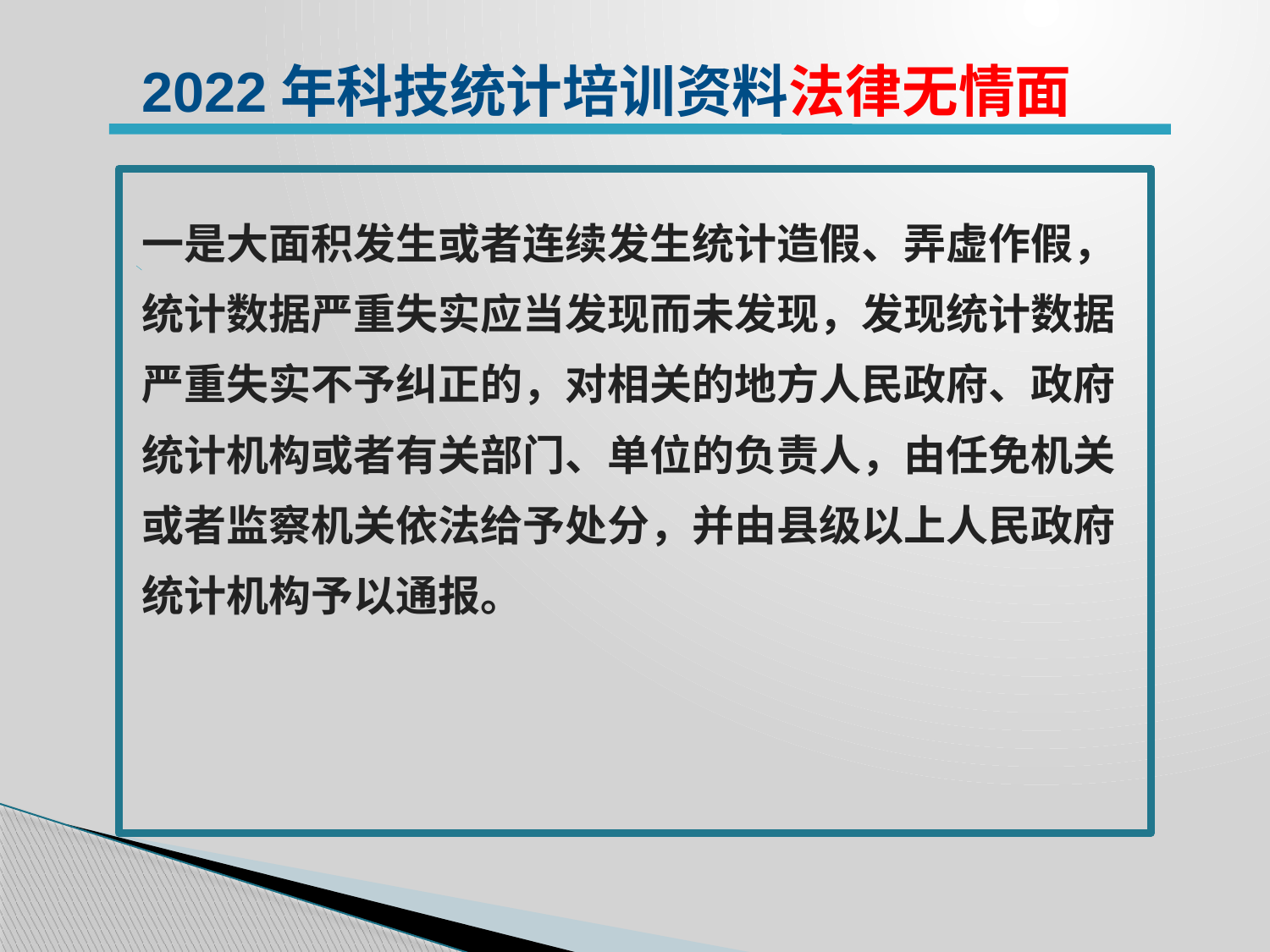

2022年科技统计培训资料法律无情面

一是大面积发生或者连续发生统计造假、弄虚作假，统计数据严重失实应当发现而未发现，发现统计数据严重失实不予纠正的，对相关的地方人民政府、政府统计机构或者有关部门、单位的负责人，由任免机关或者监察机关依法给予处分，并由县级以上人民政府统计机构予以通报。